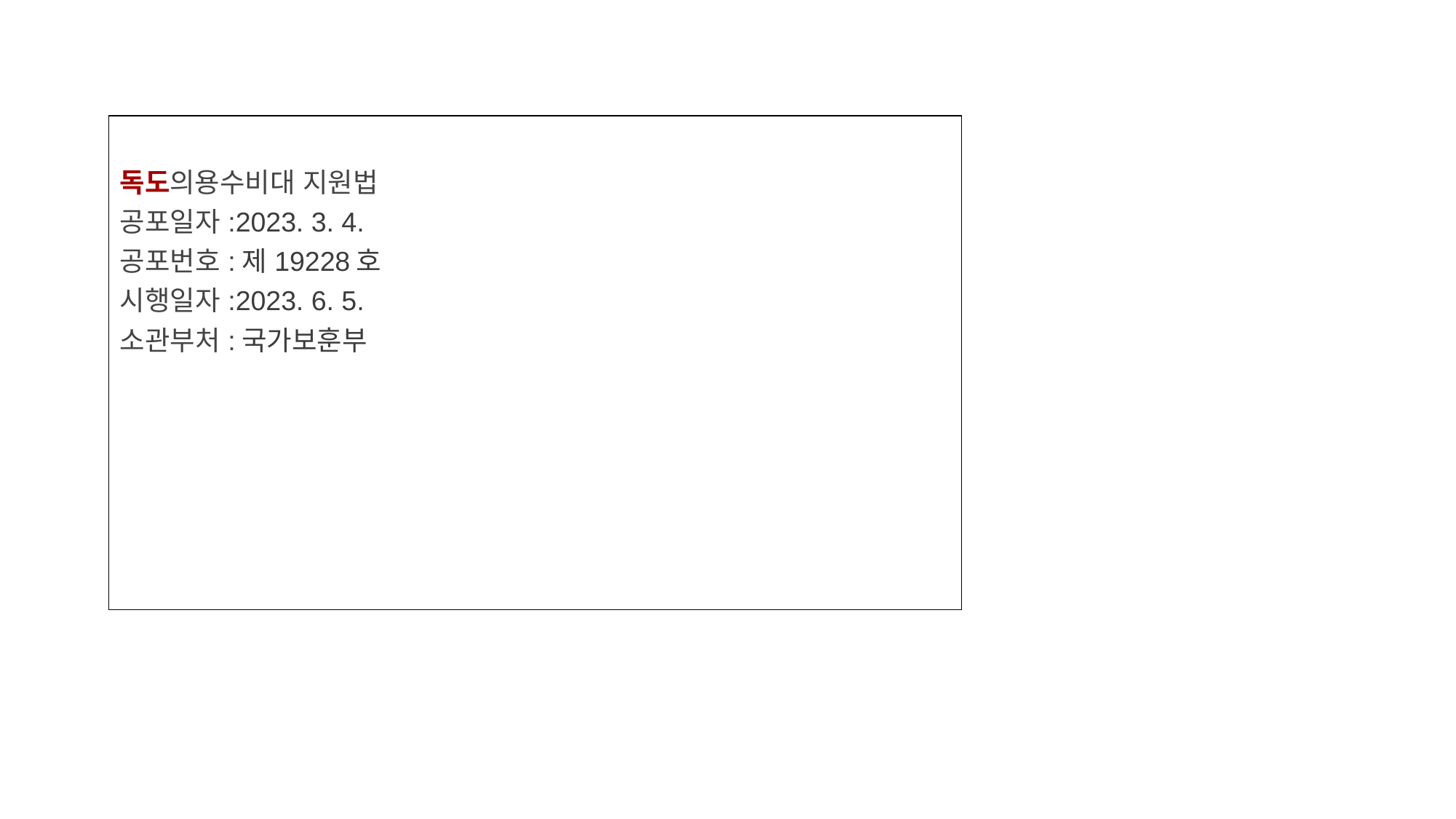

| 독도의용수비대 지원법 공포일자:2023. 3. 4. 공포번호:제19228호 시행일자:2023. 6. 5. 소관부처:국가보훈부 |
| --- |